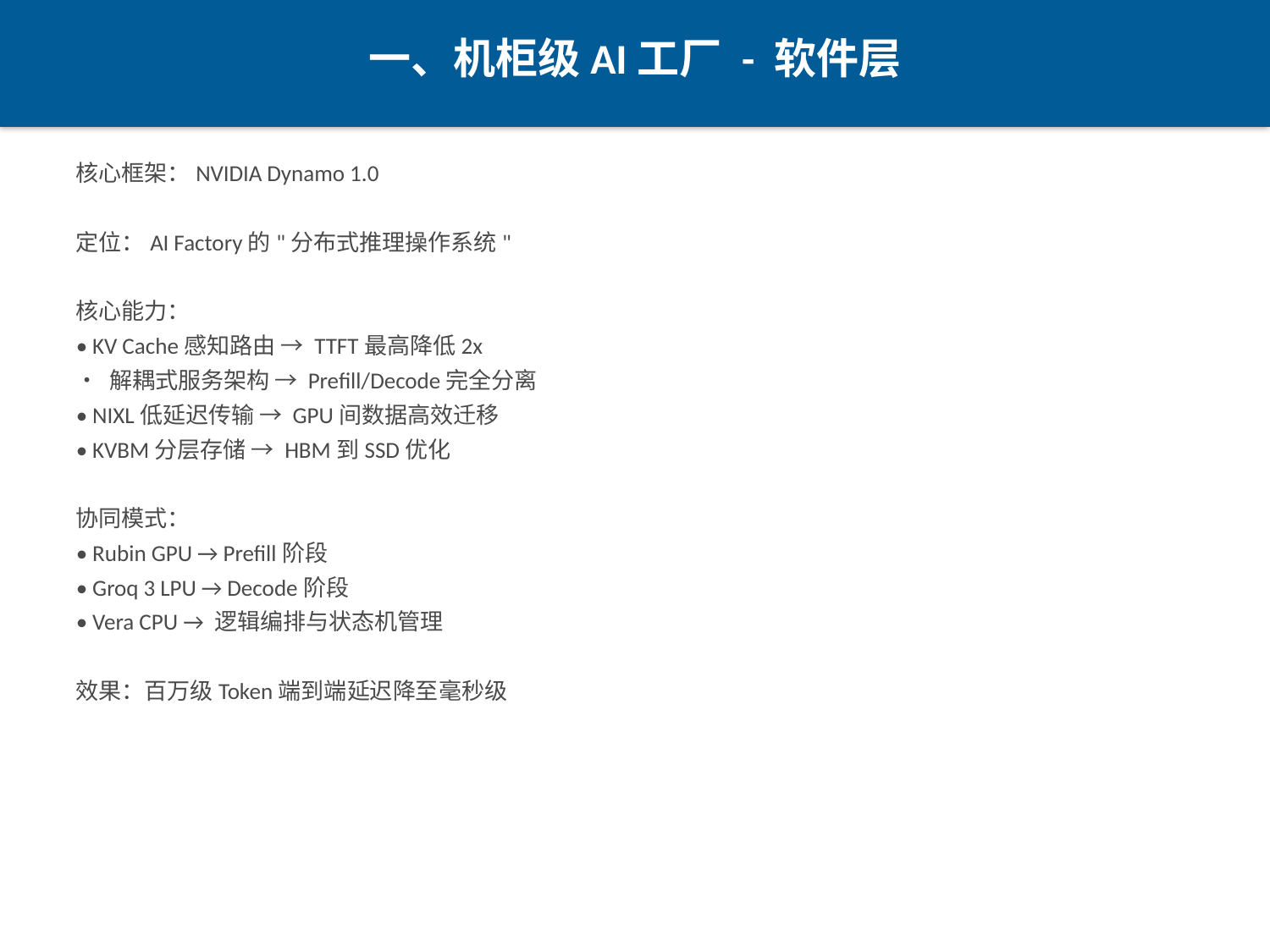

一、机柜级AI工厂 - 软件层
核心框架：NVIDIA Dynamo 1.0

定位：AI Factory的"分布式推理操作系统"

核心能力：
• KV Cache感知路由 → TTFT最高降低2x
• 解耦式服务架构 → Prefill/Decode完全分离
• NIXL低延迟传输 → GPU间数据高效迁移
• KVBM分层存储 → HBM到SSD优化

协同模式：
• Rubin GPU → Prefill阶段
• Groq 3 LPU → Decode阶段
• Vera CPU → 逻辑编排与状态机管理

效果：百万级Token端到端延迟降至毫秒级